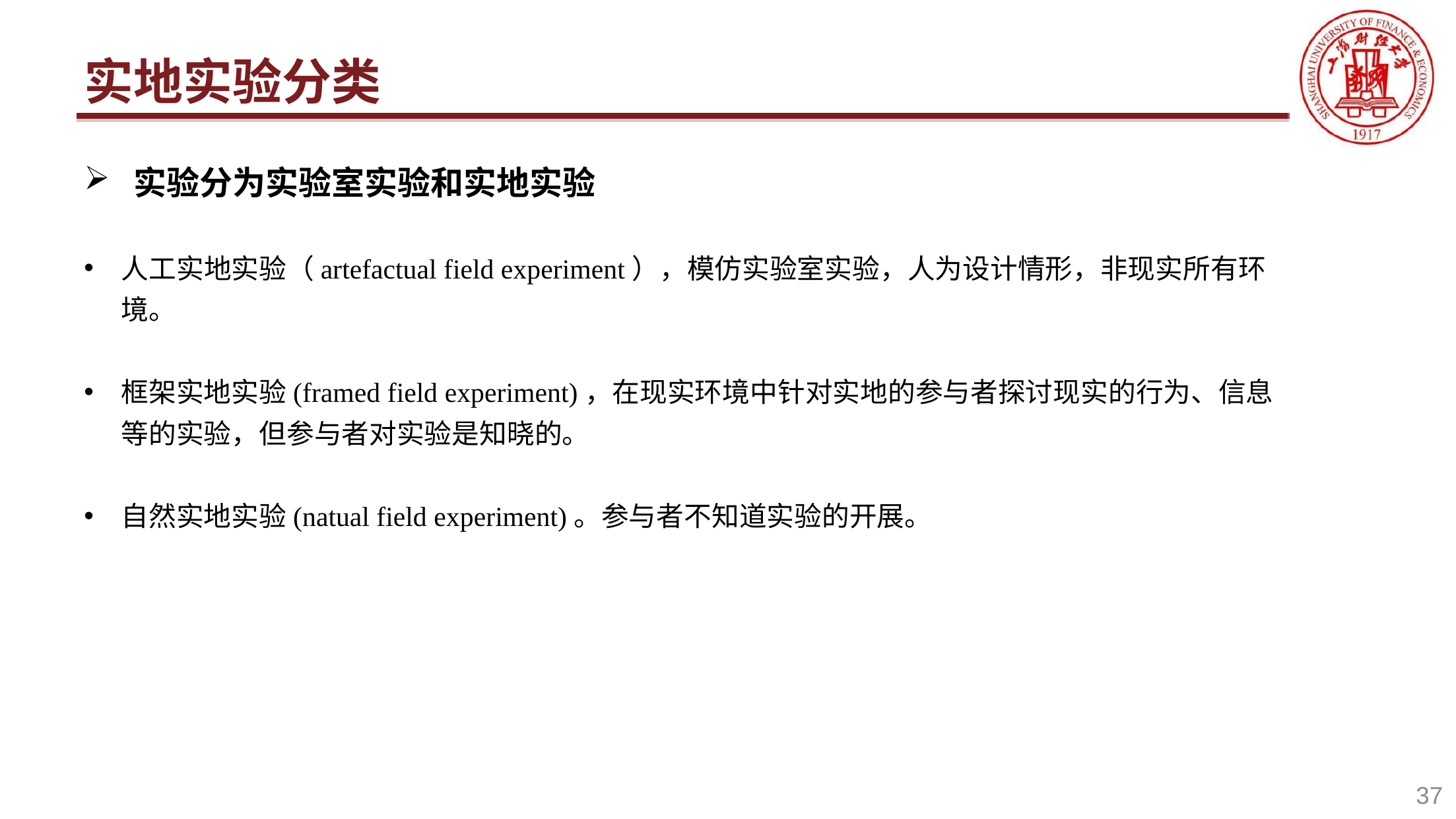

# 实地实验分类
实验分为实验室实验和实地实验

人工实地实验（artefactual field experiment），模仿实验室实验，人为设计情形，非现实所有环境。

框架实地实验(framed field experiment)，在现实环境中针对实地的参与者探讨现实的行为、信息等的实验，但参与者对实验是知晓的。

自然实地实验(natual field experiment)。参与者不知道实验的开展。
37